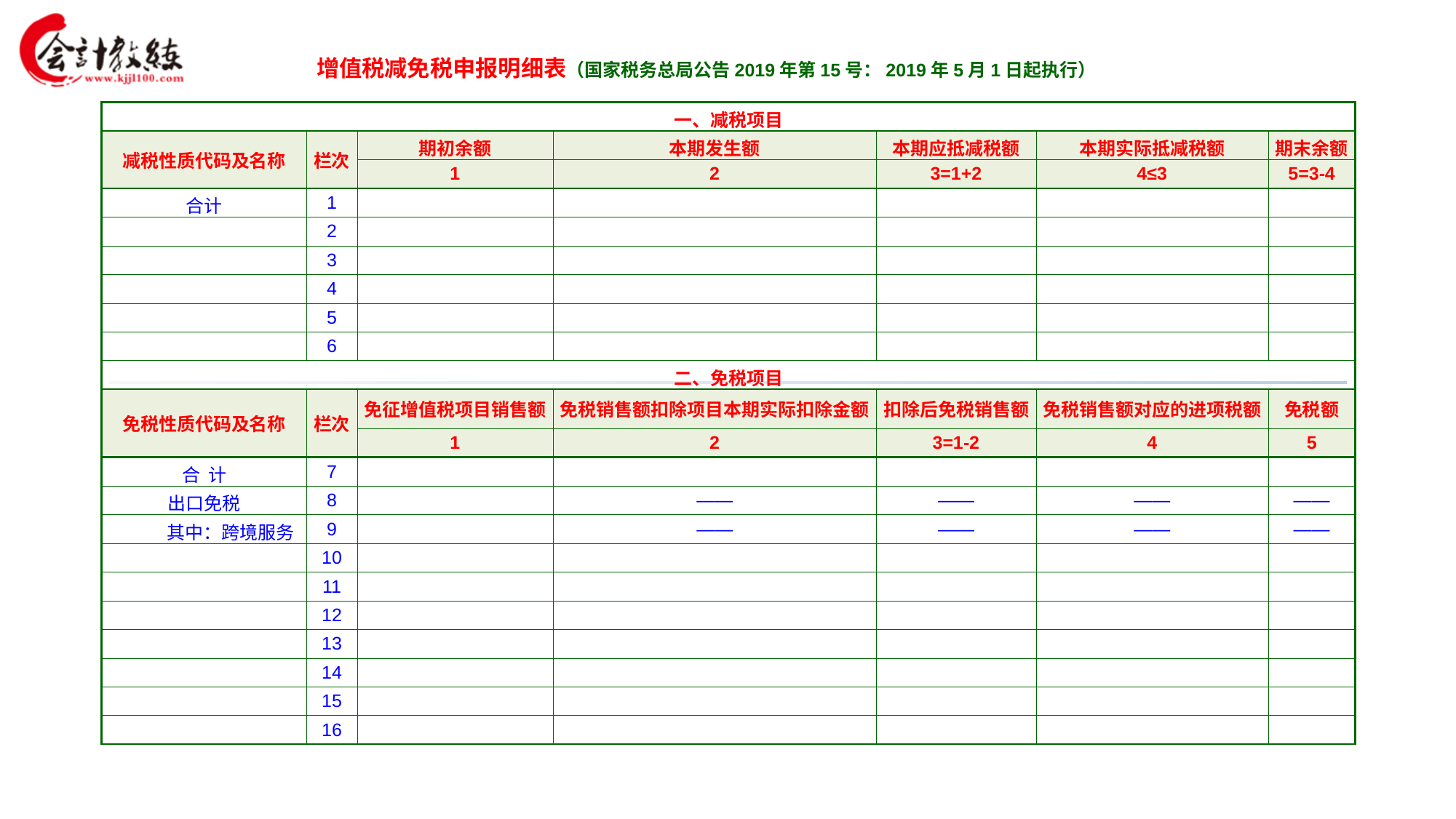

增值税减免税申报明细表（国家税务总局公告2019年第15号：2019年5月1日起执行）
| 一、减税项目 |  |  |  |  |  |  |
| --- | --- | --- | --- | --- | --- | --- |
| 减税性质代码及名称 | 栏次 | 期初余额 | 本期发生额 | 本期应抵减税额 | 本期实际抵减税额 | 期末余额 |
|  |  | 1 | 2 | 3=1+2 | 4≤3 | 5=3-4 |
| 合计 | 1 |  |  |  |  |  |
|  | 2 |  |  |  |  |  |
|  | 3 |  |  |  |  |  |
|  | 4 |  |  |  |  |  |
|  | 5 |  |  |  |  |  |
|  | 6 |  |  |  |  |  |
| 二、免税项目 |  |  |  |  |  |  |
| 免税性质代码及名称 | 栏次 | 免征增值税项目销售额 | 免税销售额扣除项目本期实际扣除金额 | 扣除后免税销售额 | 免税销售额对应的进项税额 | 免税额 |
|  |  | 1 | 2 | 3=1-2 | 4 | 5 |
| 合 计 | 7 |  |  |  |  |  |
| 出口免税 | 8 |  | —— | —— | —— | —— |
| 其中：跨境服务 | 9 |  | —— | —— | —— | —— |
|  | 10 |  |  |  |  |  |
|  | 11 |  |  |  |  |  |
|  | 12 |  |  |  |  |  |
|  | 13 |  |  |  |  |  |
|  | 14 |  |  |  |  |  |
|  | 15 |  |  |  |  |  |
|  | 16 |  |  |  |  |  |